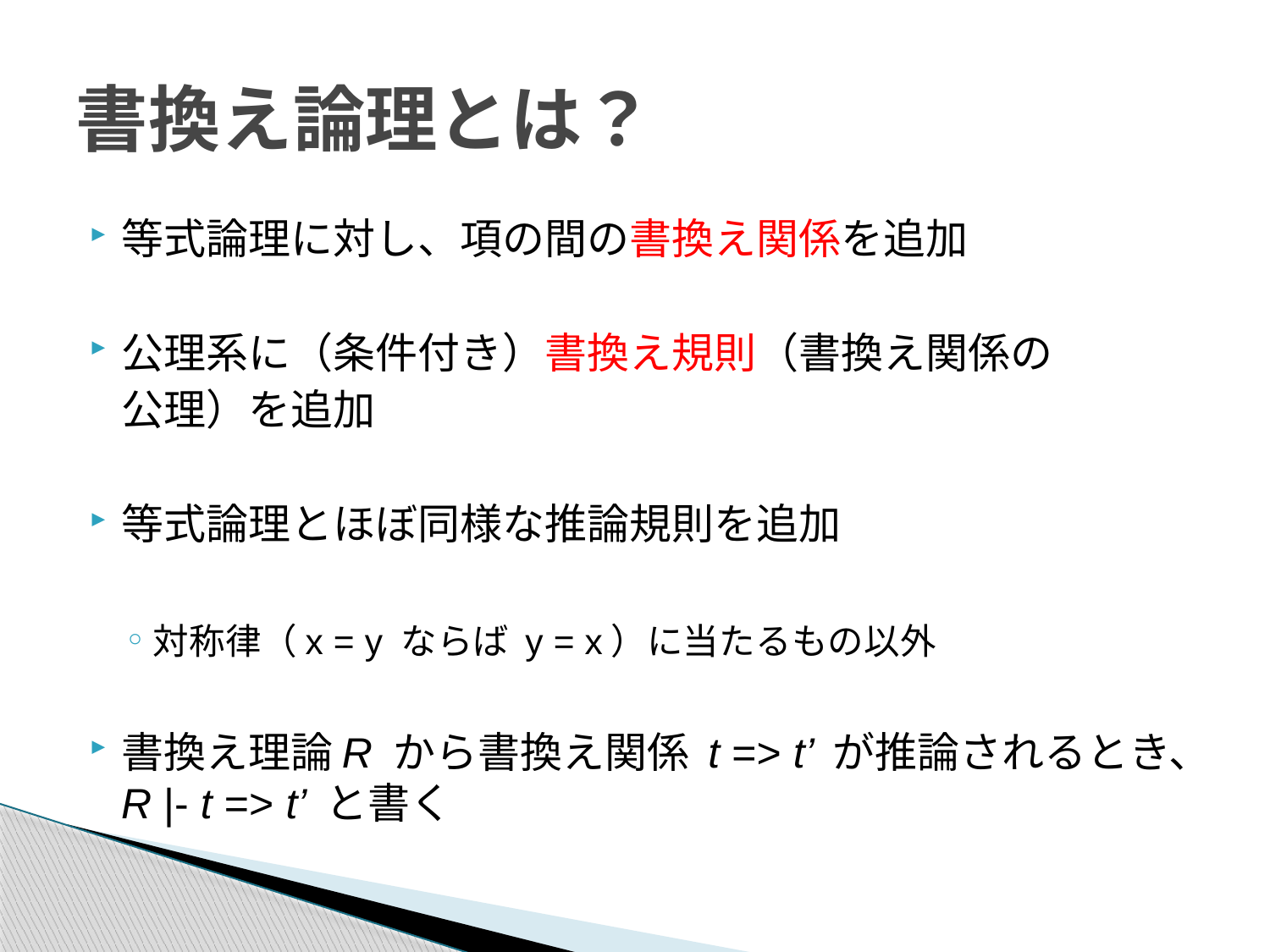

# 書換え論理とは？
等式論理に対し、項の間の書換え関係を追加

公理系に（条件付き）書換え規則（書換え関係の
	公理）を追加

等式論理とほぼ同様な推論規則を追加

対称律（x = y ならば y = x）に当たるもの以外

書換え理論R から書換え関係 t => t’ が推論されるとき、R |- t => t’ と書く